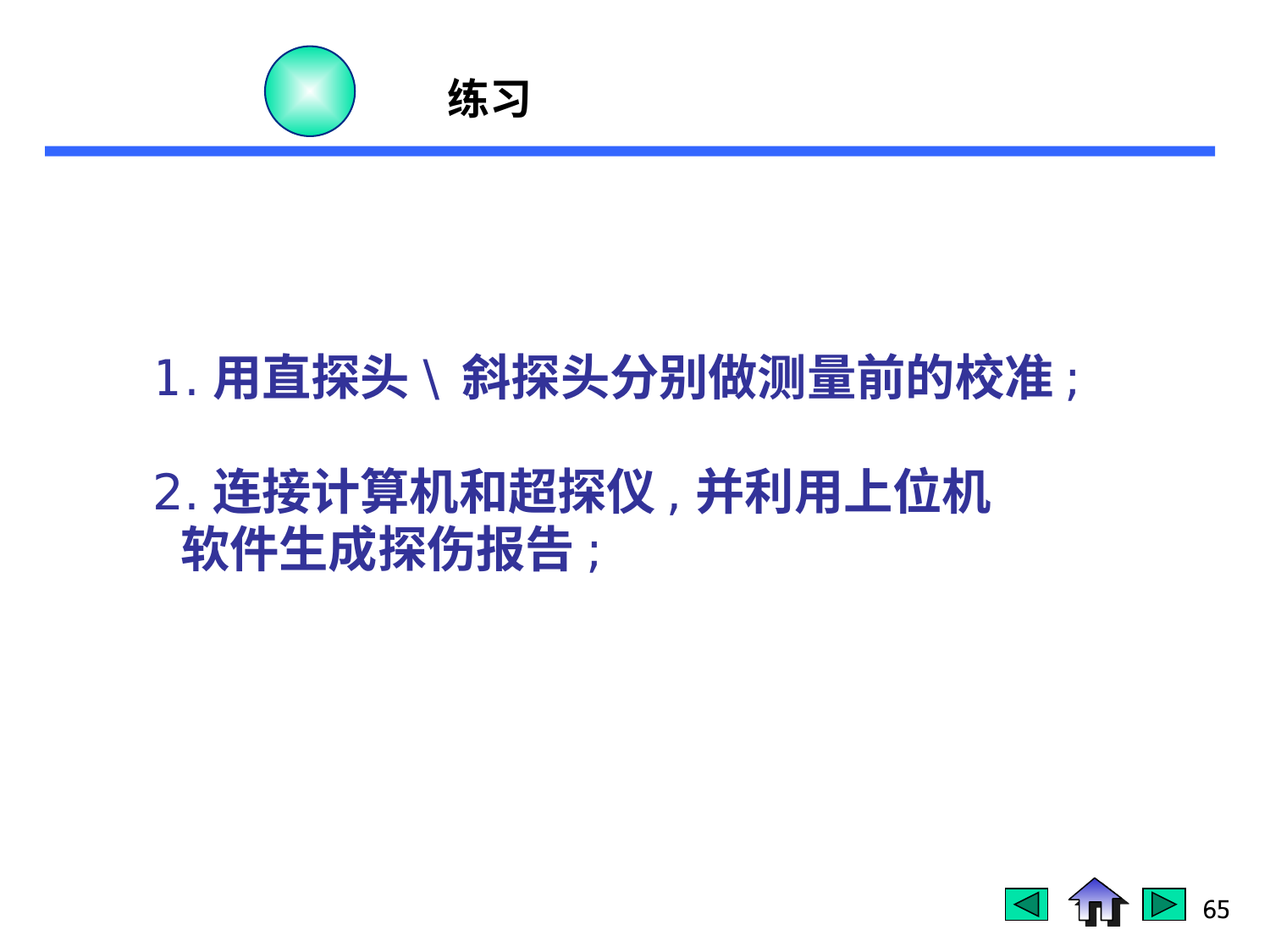

练习

      1.用直探头\斜探头分别做测量前的校准;

      2.连接计算机和超探仪,并利用上位机
         软件生成探伤报告;

65